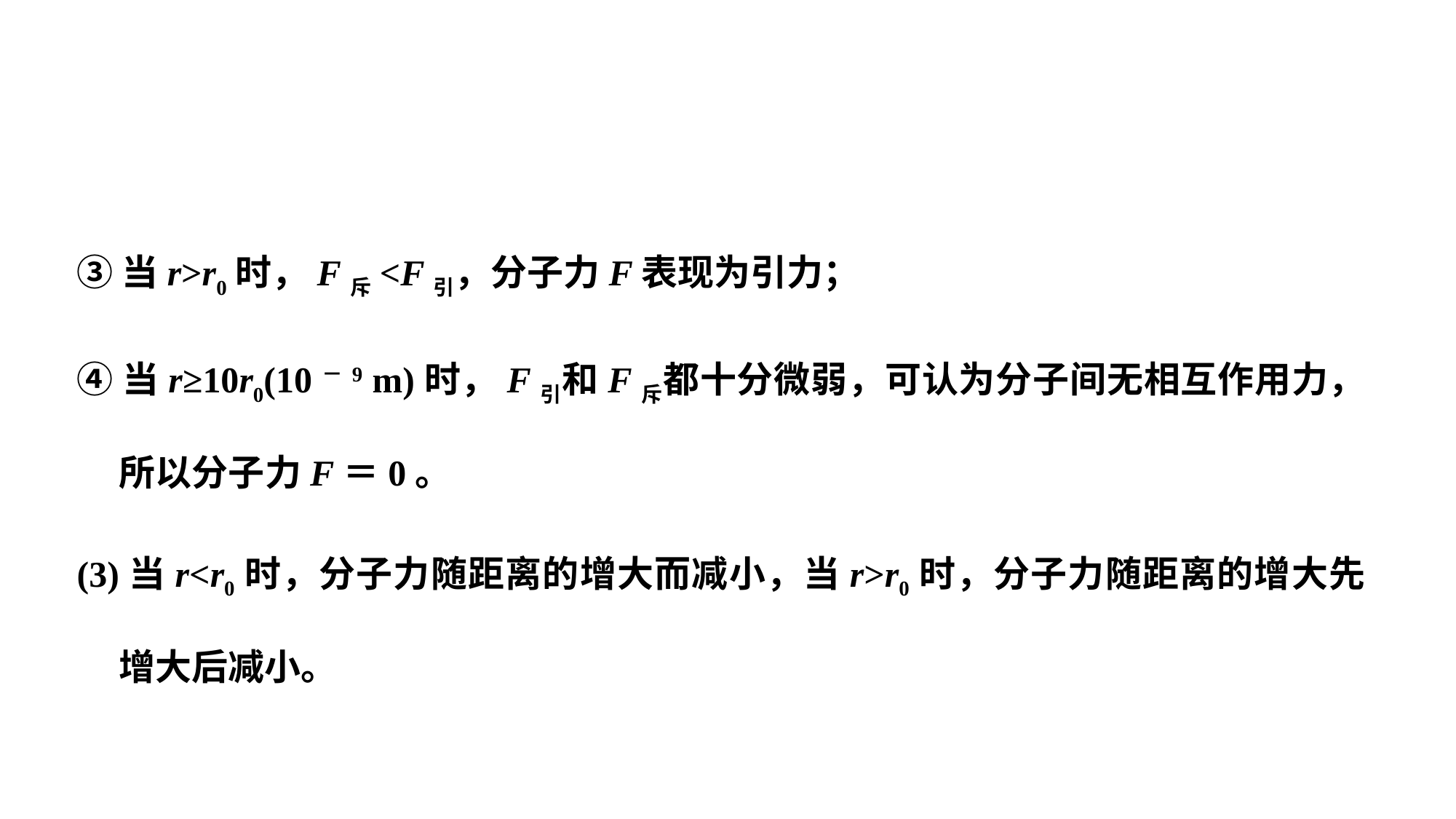

③当r>r0时，F斥<F引，分子力F表现为引力；
④当r≥10r0(10－9 m)时，F引和F斥都十分微弱，可认为分子间无相互作用力，所以分子力F＝0。
(3)当r<r0时，分子力随距离的增大而减小，当r>r0时，分子力随距离的增大先增大后减小。